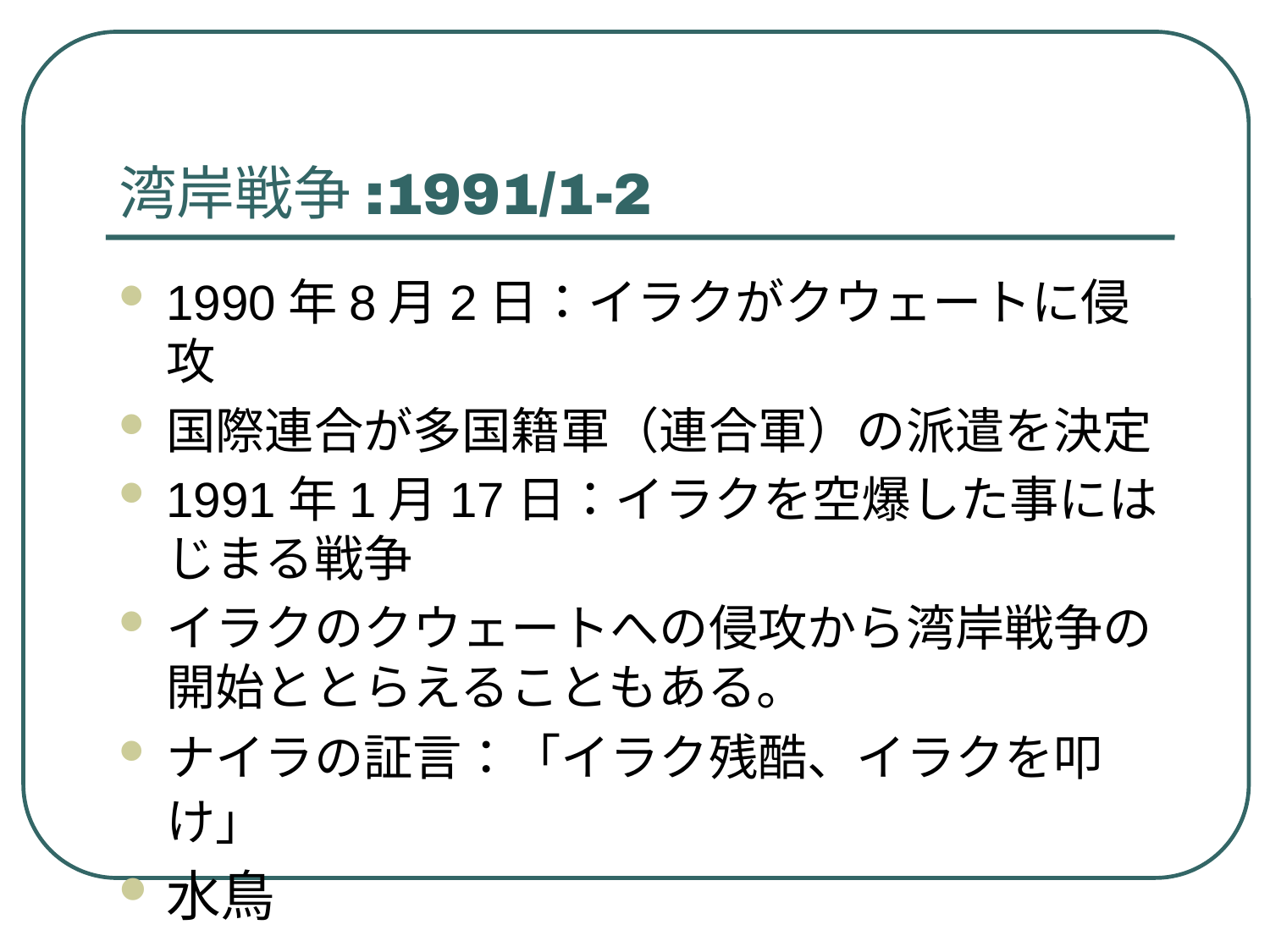

# 湾岸戦争:1991/1-2
1990年8月2日：イラクがクウェートに侵攻
国際連合が多国籍軍（連合軍）の派遣を決定
1991年1月17日：イラクを空爆した事にはじまる戦争
イラクのクウェートへの侵攻から湾岸戦争の開始ととらえることもある。
ナイラの証言：「イラク残酷、イラクを叩け」
水鳥